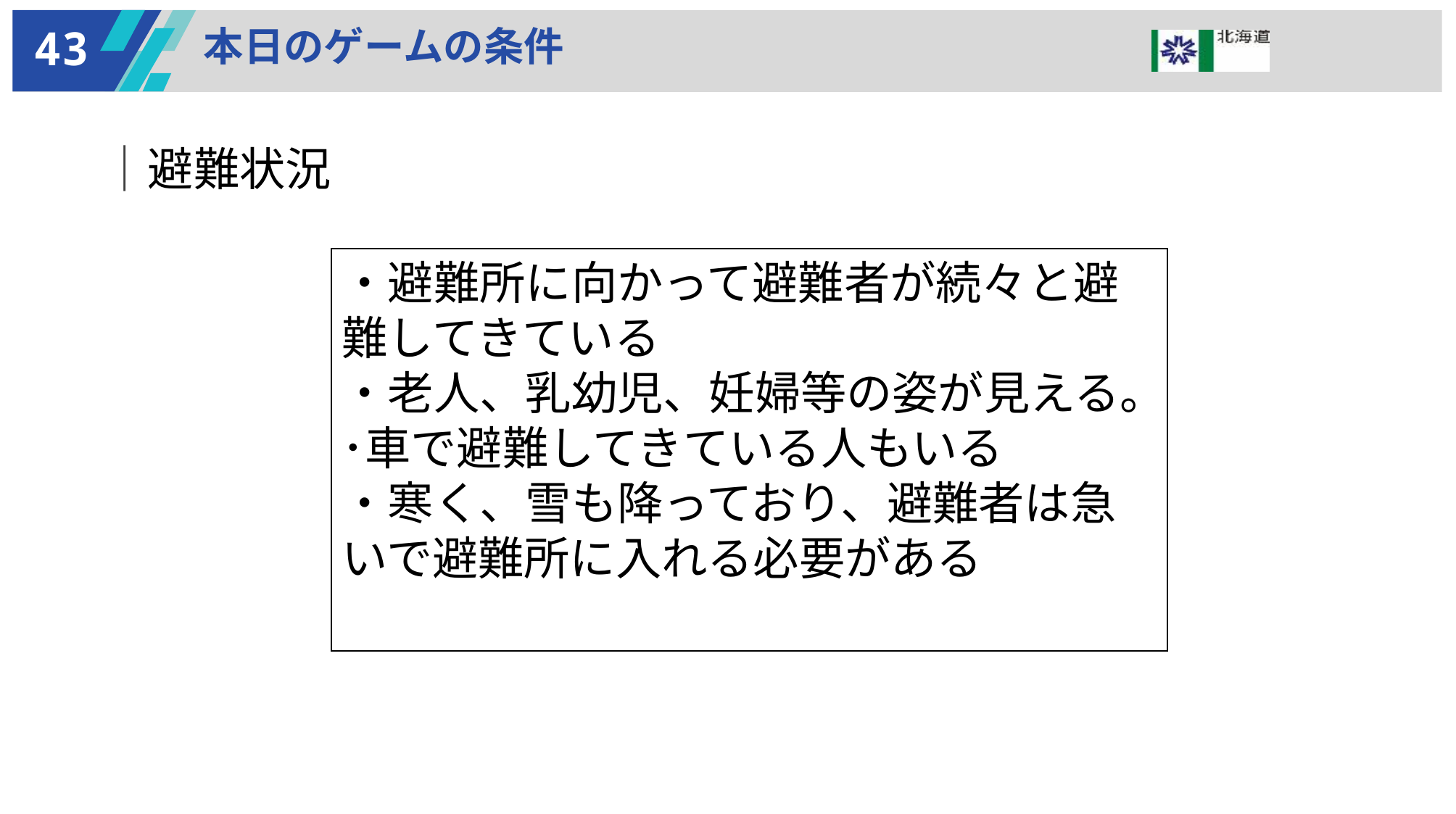

43
本日のゲームの条件
｜避難状況
・避難所に向かって避難者が続々と避難してきている
・老人、乳幼児、妊婦等の姿が見える。
･車で避難してきている人もいる
・寒く、雪も降っており、避難者は急いで避難所に入れる必要がある